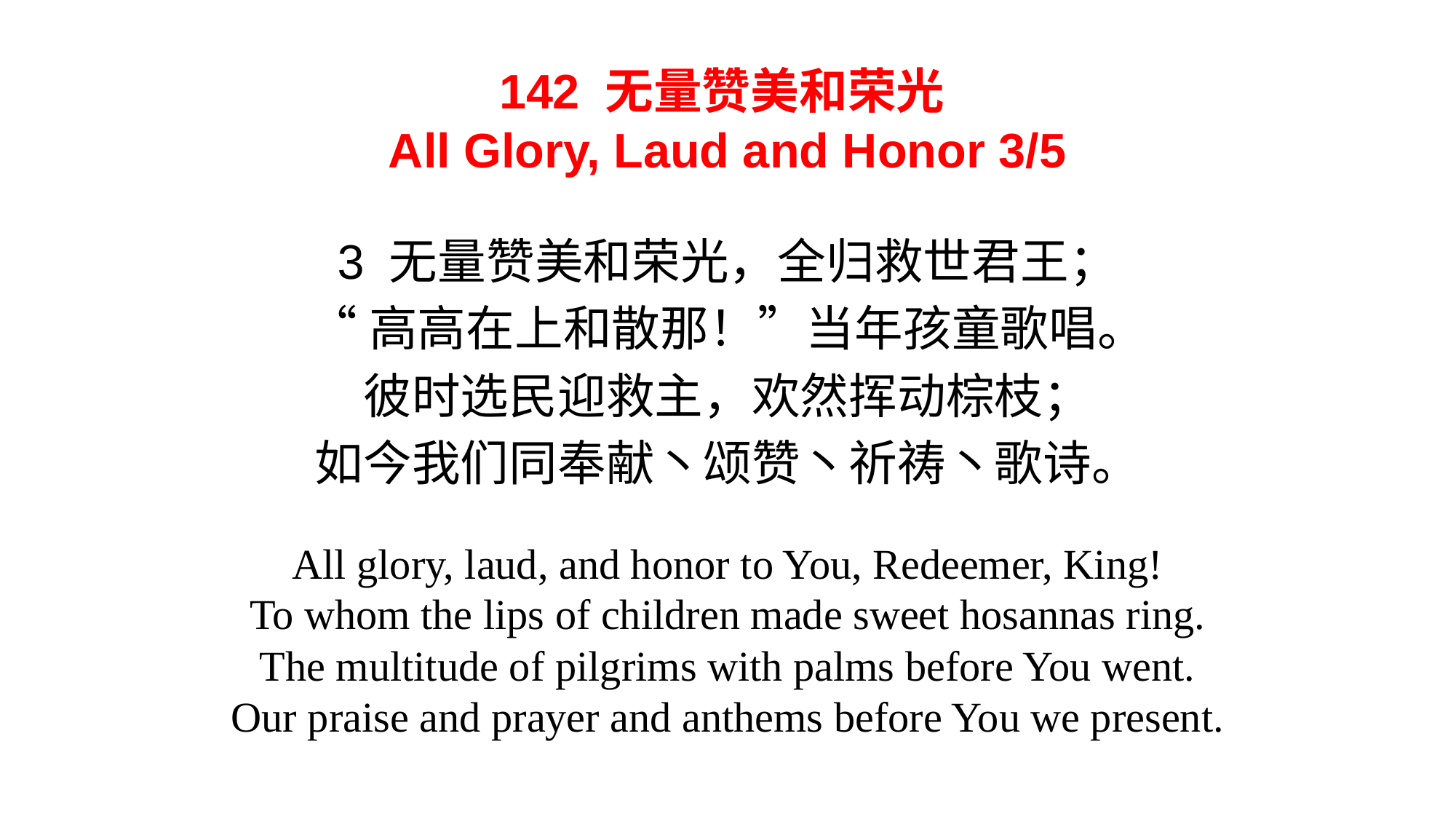

142 无量赞美和荣光
All Glory, Laud and Honor 3/5
3 无量赞美和荣光，全归救世君王；
“高高在上和散那！”当年孩童歌唱。
彼时选民迎救主，欢然挥动棕枝；
如今我们同奉献丶颂赞丶祈祷丶歌诗。

All glory, laud, and honor to You, Redeemer, King!
To whom the lips of children made sweet hosannas ring.
The multitude of pilgrims with palms before You went.
Our praise and prayer and anthems before You we present.